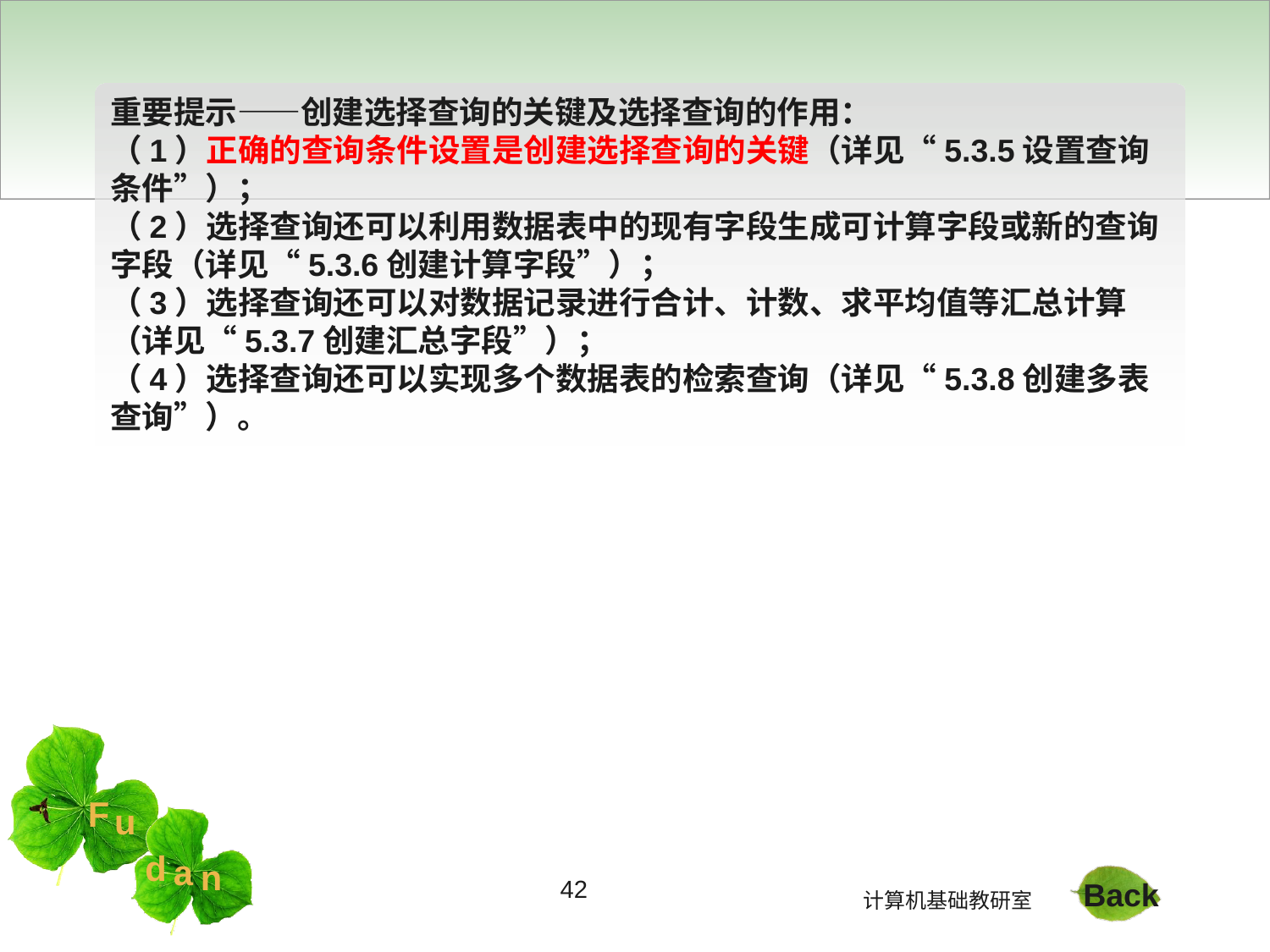

重要提示——创建选择查询的关键及选择查询的作用：
（1）正确的查询条件设置是创建选择查询的关键（详见“5.3.5设置查询条件”）；
（2）选择查询还可以利用数据表中的现有字段生成可计算字段或新的查询字段（详见“5.3.6创建计算字段”）；
（3）选择查询还可以对数据记录进行合计、计数、求平均值等汇总计算（详见“5.3.7创建汇总字段”）；
（4）选择查询还可以实现多个数据表的检索查询（详见“5.3.8创建多表查询”）。
42
Back